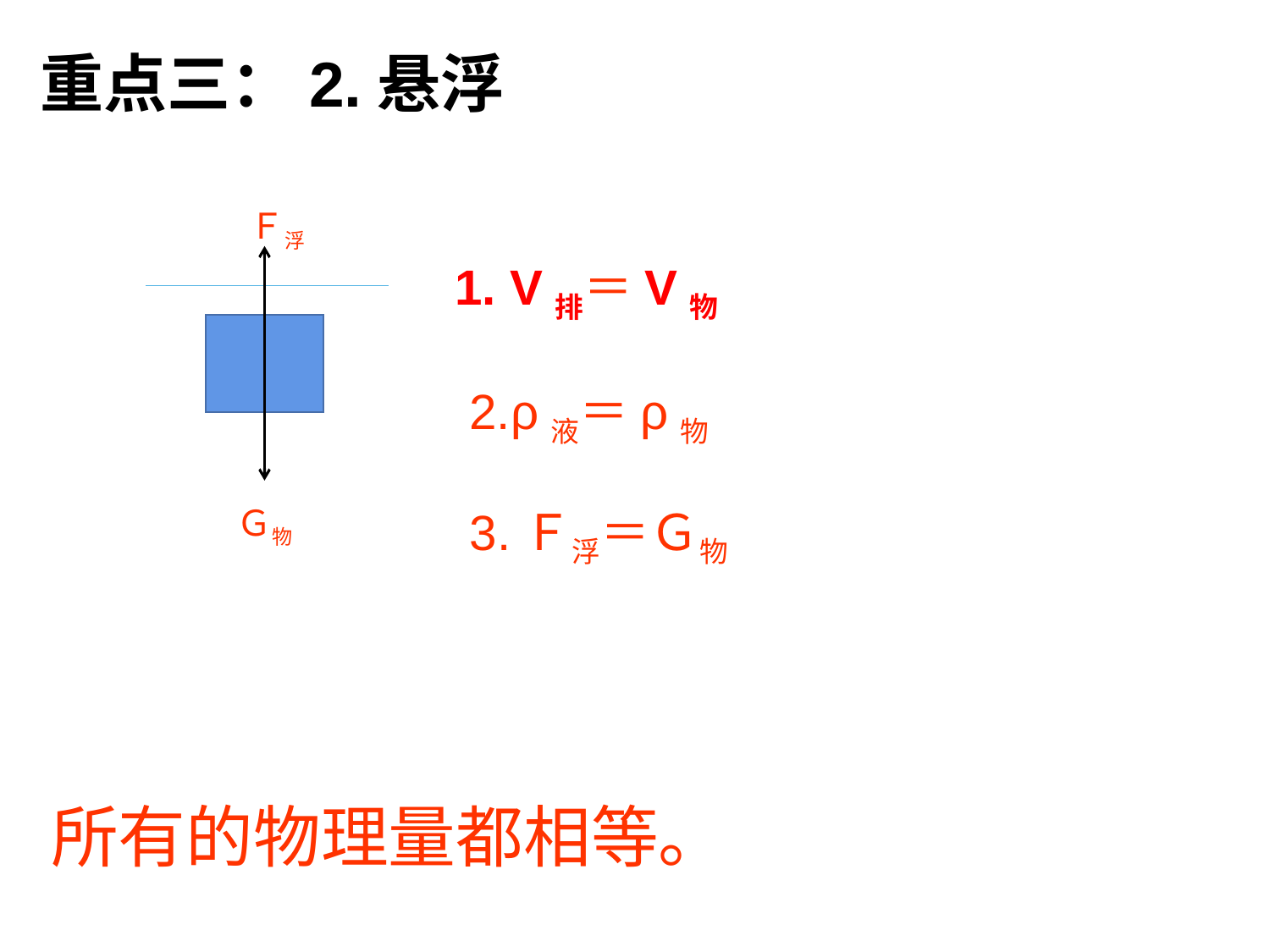

重点三：2.悬浮
Ｆ浮
Ｆ浮
1. V排＝V物

2.ρ液＝ρ物
Ｇ物
3.Ｆ浮＝Ｇ物
所有的物理量都相等。
直接将物体看作为同种液体制成的